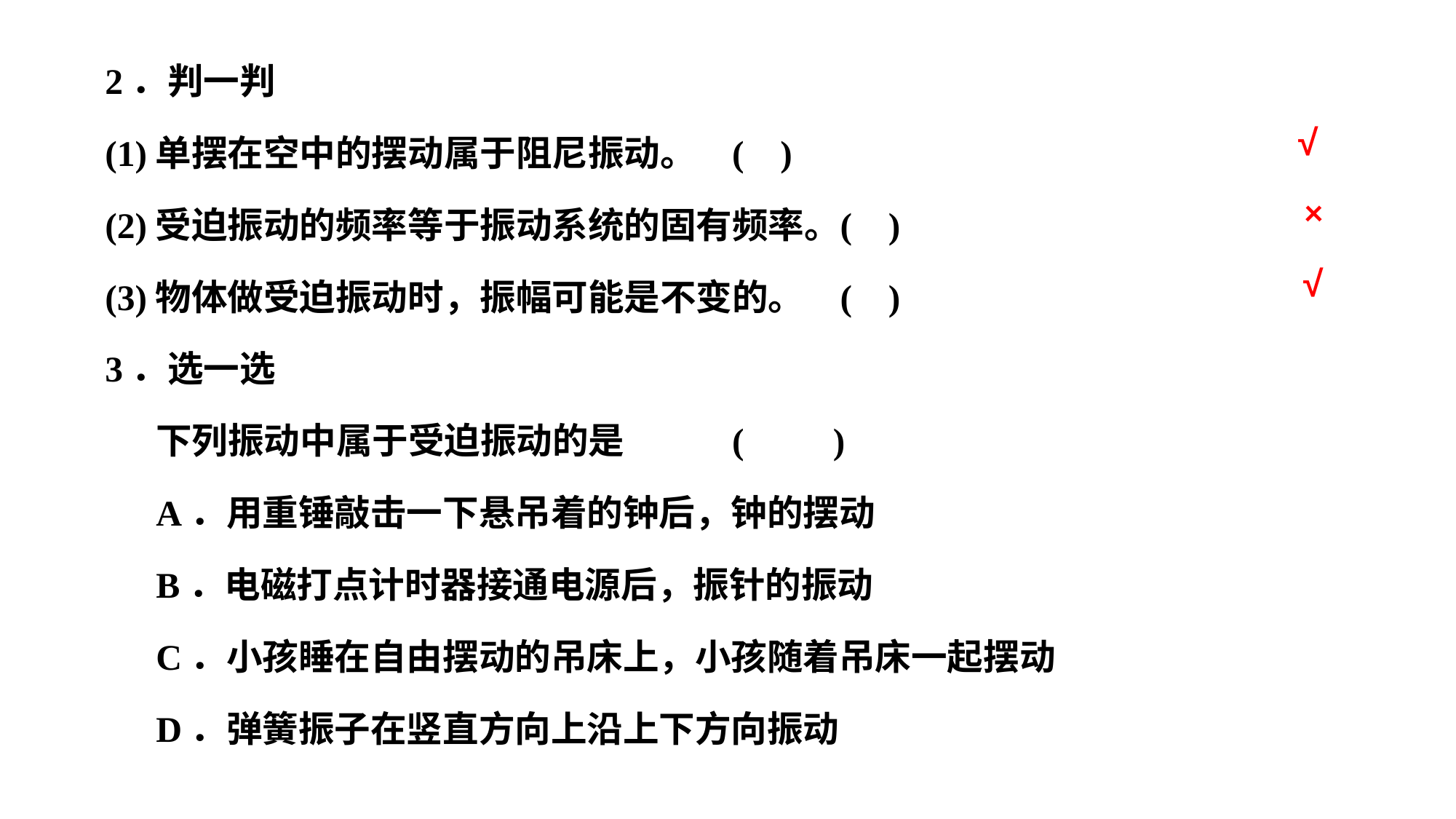

2．判一判
(1)单摆在空中的摆动属于阻尼振动。						(    )
(2)受迫振动的频率等于振动系统的固有频率。					(    )
(3)物体做受迫振动时，振幅可能是不变的。					(    )
3．选一选
下列振动中属于受迫振动的是						(　　)
A．用重锤敲击一下悬吊着的钟后，钟的摆动
B．电磁打点计时器接通电源后，振针的振动
C．小孩睡在自由摆动的吊床上，小孩随着吊床一起摆动
D．弹簧振子在竖直方向上沿上下方向振动
√
×
√